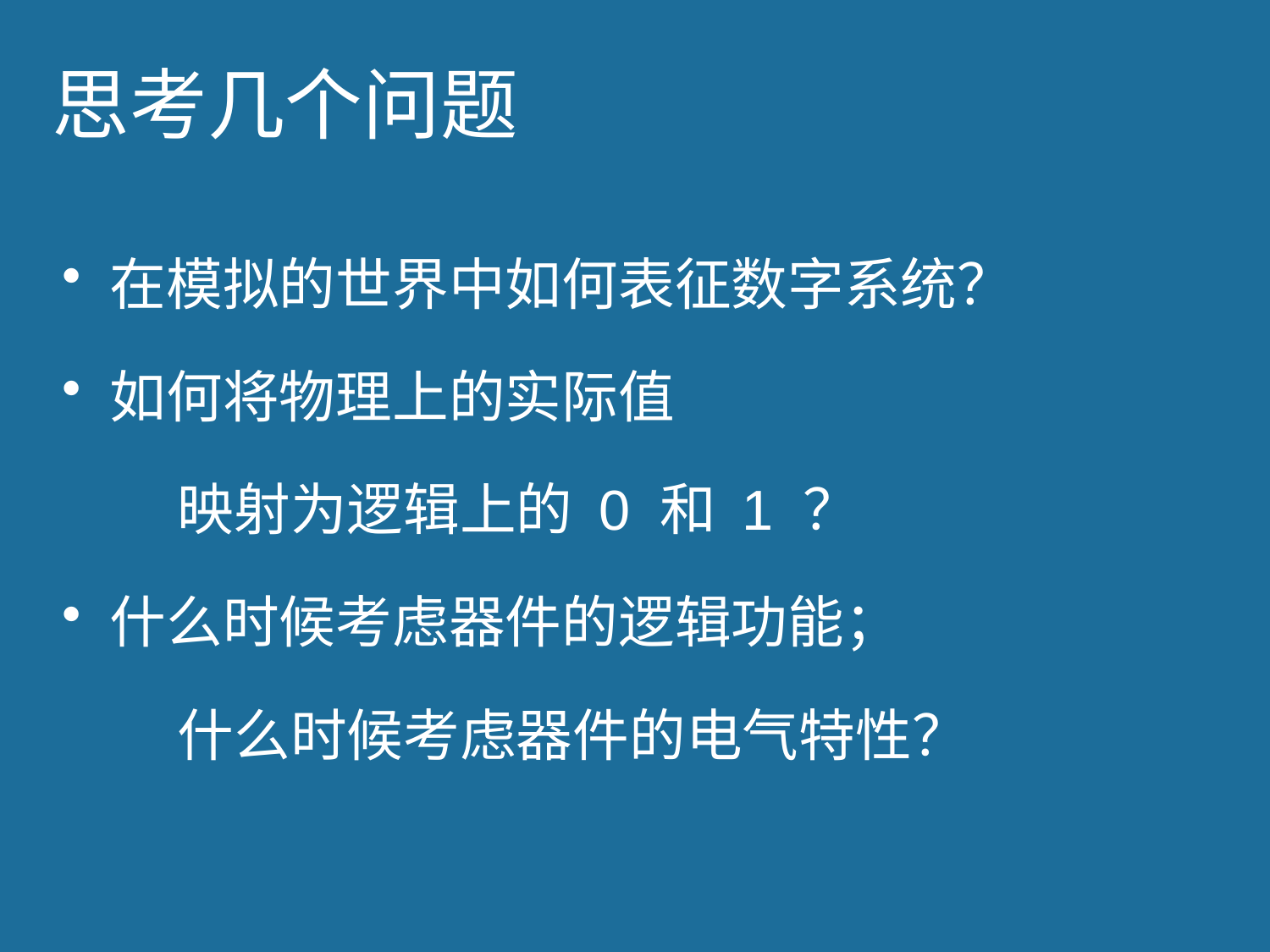

# 思考几个问题
在模拟的世界中如何表征数字系统？
如何将物理上的实际值
        映射为逻辑上的 0 和 1 ？
什么时候考虑器件的逻辑功能；
        什么时候考虑器件的电气特性？
2